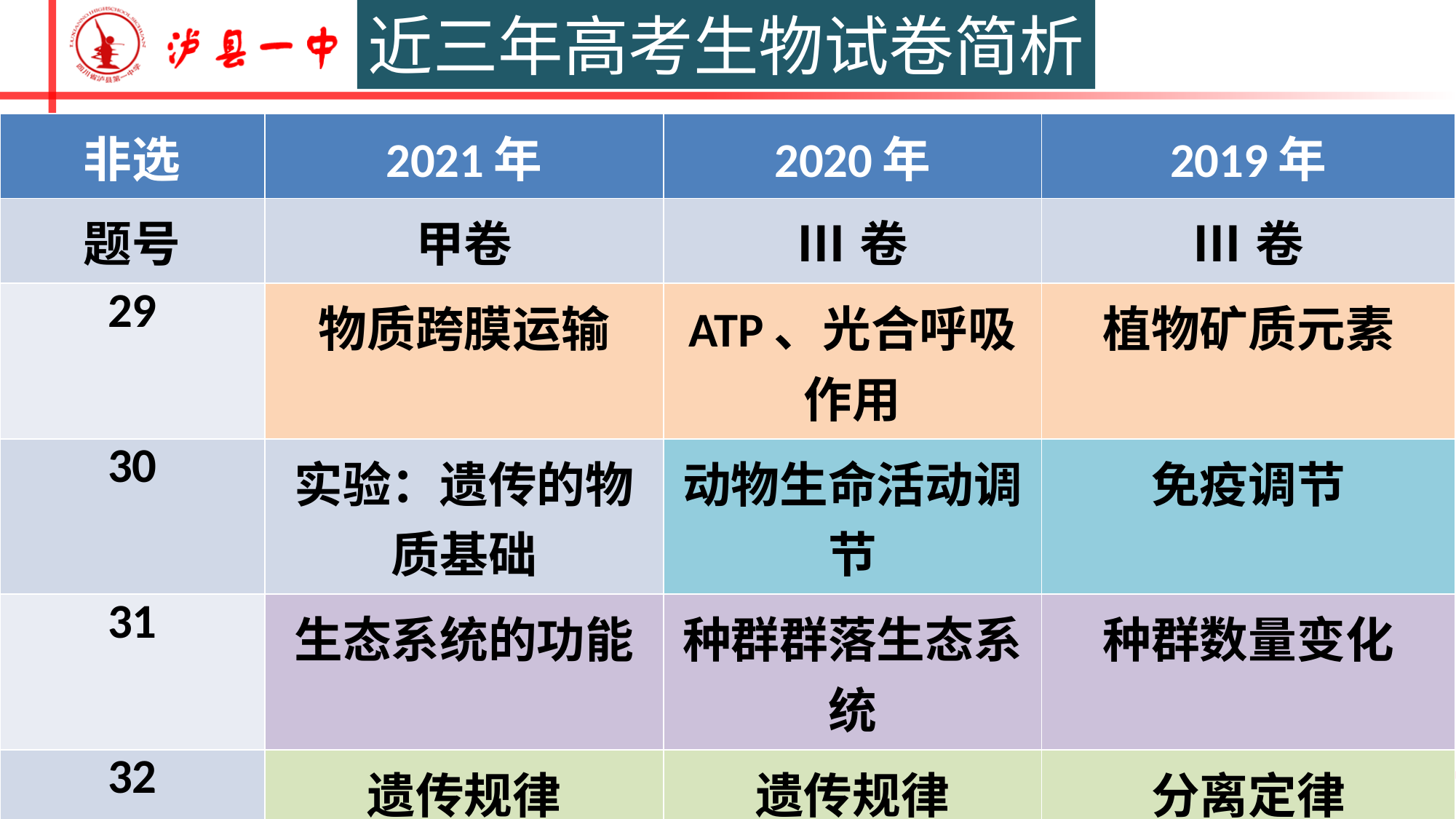

近三年高考生物试卷简析
| 非选 | 2021年 | 2020年 | 2019年 |
| --- | --- | --- | --- |
| 题号 | 甲卷 | Ⅲ卷 | Ⅲ卷 |
| 29 | 物质跨膜运输 | ATP、光合呼吸作用 | 植物矿质元素 |
| 30 | 实验：遗传的物质基础 | 动物生命活动调节 | 免疫调节 |
| 31 | 生态系统的功能 | 种群群落生态系统 | 种群数量变化 |
| 32 | 遗传规律 | 遗传规律 | 分离定律 |
| 非选 | 2021年 |  | 2020年 |  |  | 2019年 |  |  |
| --- | --- | --- | --- | --- | --- | --- | --- | --- |
| 题号 | 甲卷 | 乙卷 | Ⅰ卷 | Ⅱ卷 | Ⅲ卷 | Ⅰ卷 | Ⅱ卷 | Ⅲ卷 |
| 29 | 物质跨膜运输 | 实验：光合作用 | 细胞膜的结构功能、物质跨膜运输、光合作用、突触 | 基因表达 | ATP、光合呼吸作用 | 水、激素与光合作用 | 生长素 | 植物矿质元素 |
| 30 | 实验：DNA、RNA | 群落的结构 | 光合、呼吸作用 | 光合呼吸作用 | 动物生命活动调节 | 排尿反射 | 体液调节与减数分裂 | 免疫调节 |
| 31 | 生态系统的功能 | 动物生命活动的调节 | 血糖平衡调节 | 细胞呼吸、体液调节 | 种群群落生态系统 | 种群群落 | 生态系统的能量流动与光合作用 | 种群数量变化 |
| 32 | 遗传规律 | 遗传规律 | 变异和育种 | 遗传规律 | 遗传规律 | 遗传规律 | 自由组合 | 分离定律 |